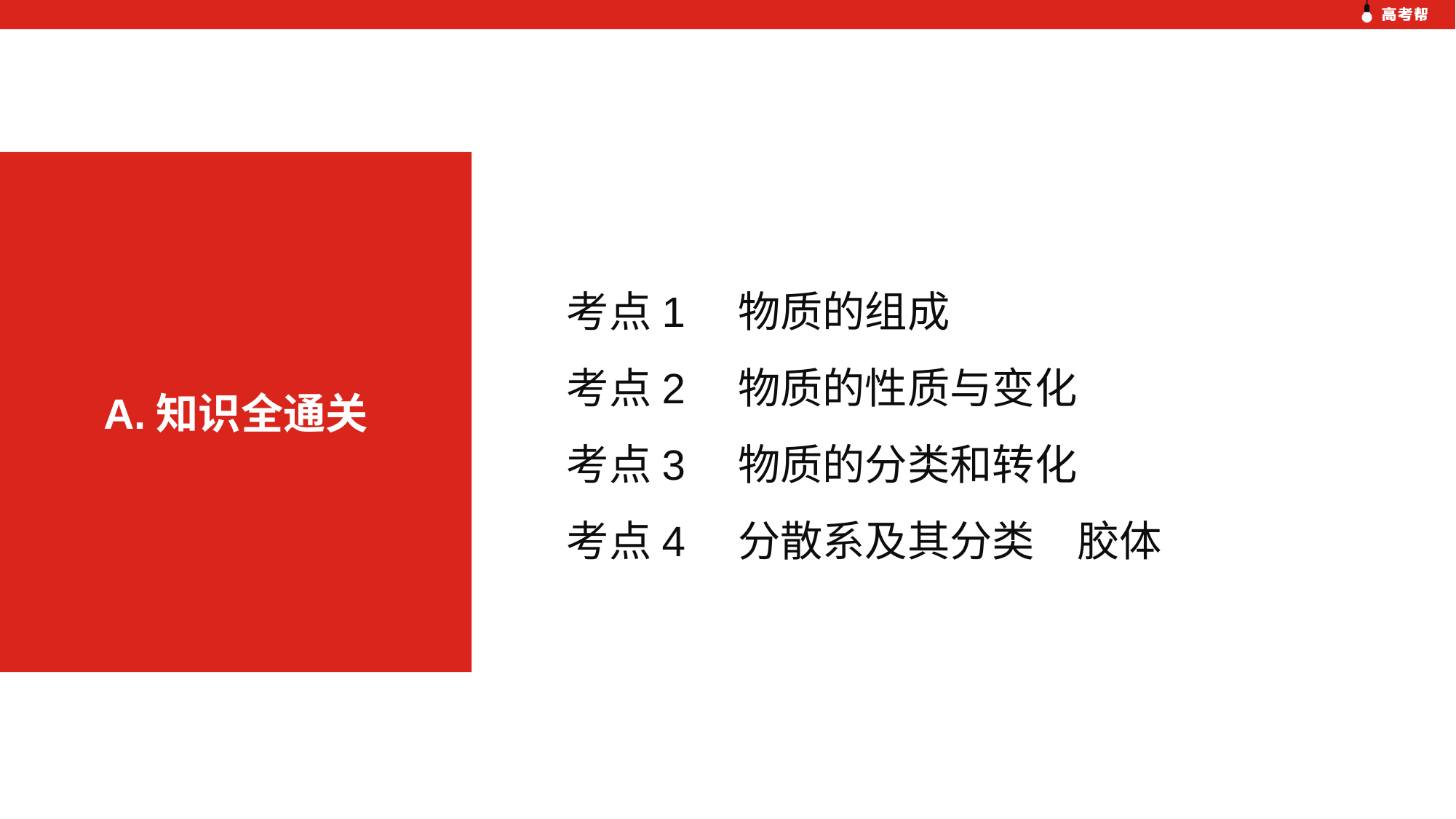

考点1　物质的组成
考点2　物质的性质与变化
考点3　物质的分类和转化
考点4　分散系及其分类　胶体
A.知识全通关